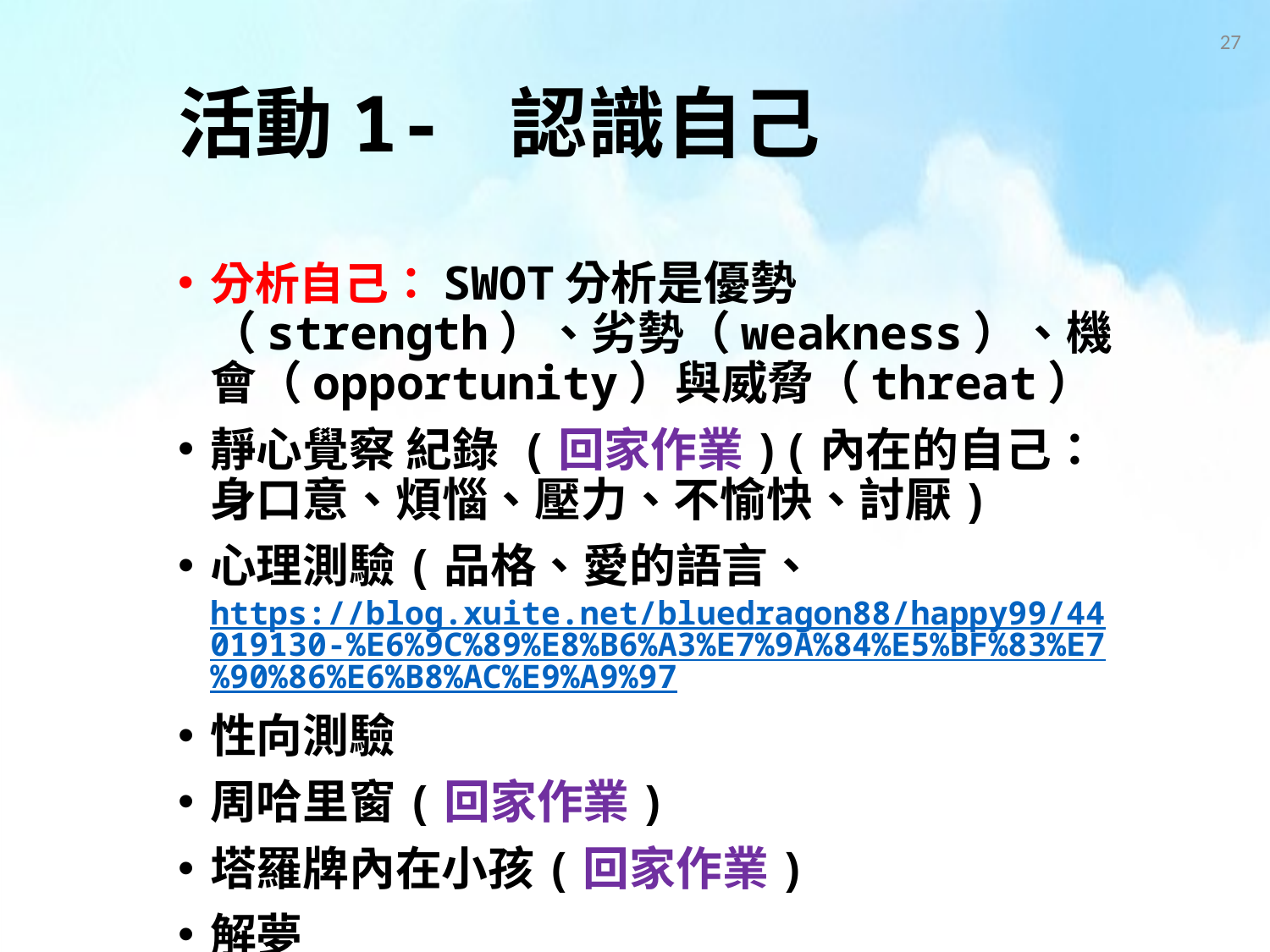

27
# 活動1- 認識自己
分析自己：SWOT分析是優勢（strength）、劣勢（weakness）、機會（opportunity）與威脅（threat）
靜心覺察 紀錄 (回家作業)(內在的自己：身口意、煩惱、壓力、不愉快、討厭)
心理測驗(品格、愛的語言、https://blog.xuite.net/bluedragon88/happy99/44019130-%E6%9C%89%E8%B6%A3%E7%9A%84%E5%BF%83%E7%90%86%E6%B8%AC%E9%A9%97
性向測驗
周哈里窗(回家作業)
塔羅牌內在小孩(回家作業)
解夢